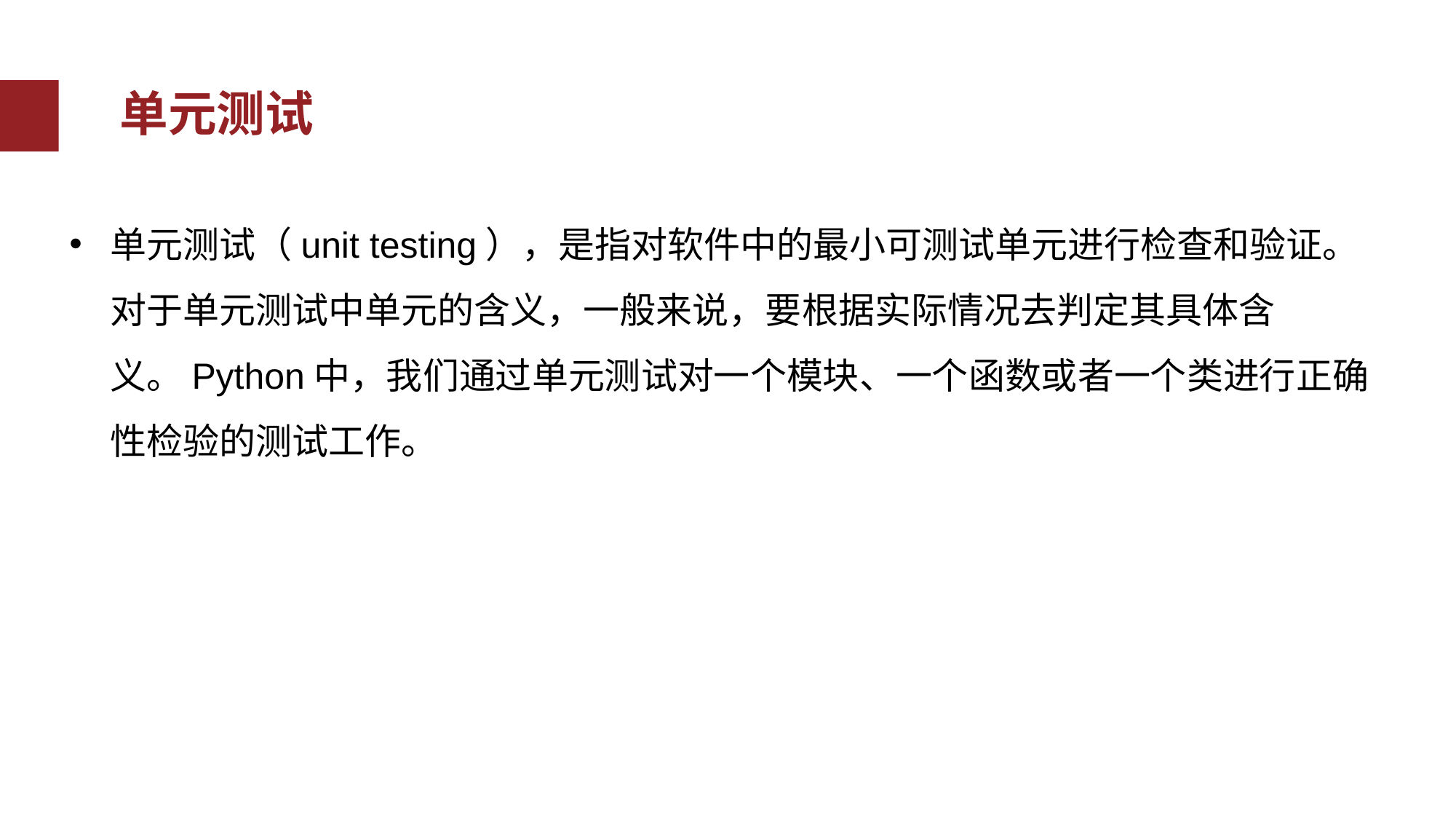

单元测试

错误类型
单元测试（unit testing），是指对软件中的最小可测试单元进行检查和验证。对于单元测试中单元的含义，一般来说，要根据实际情况去判定其具体含义。Python中，我们通过单元测试对一个模块、一个函数或者一个类进行正确性检验的测试工作。